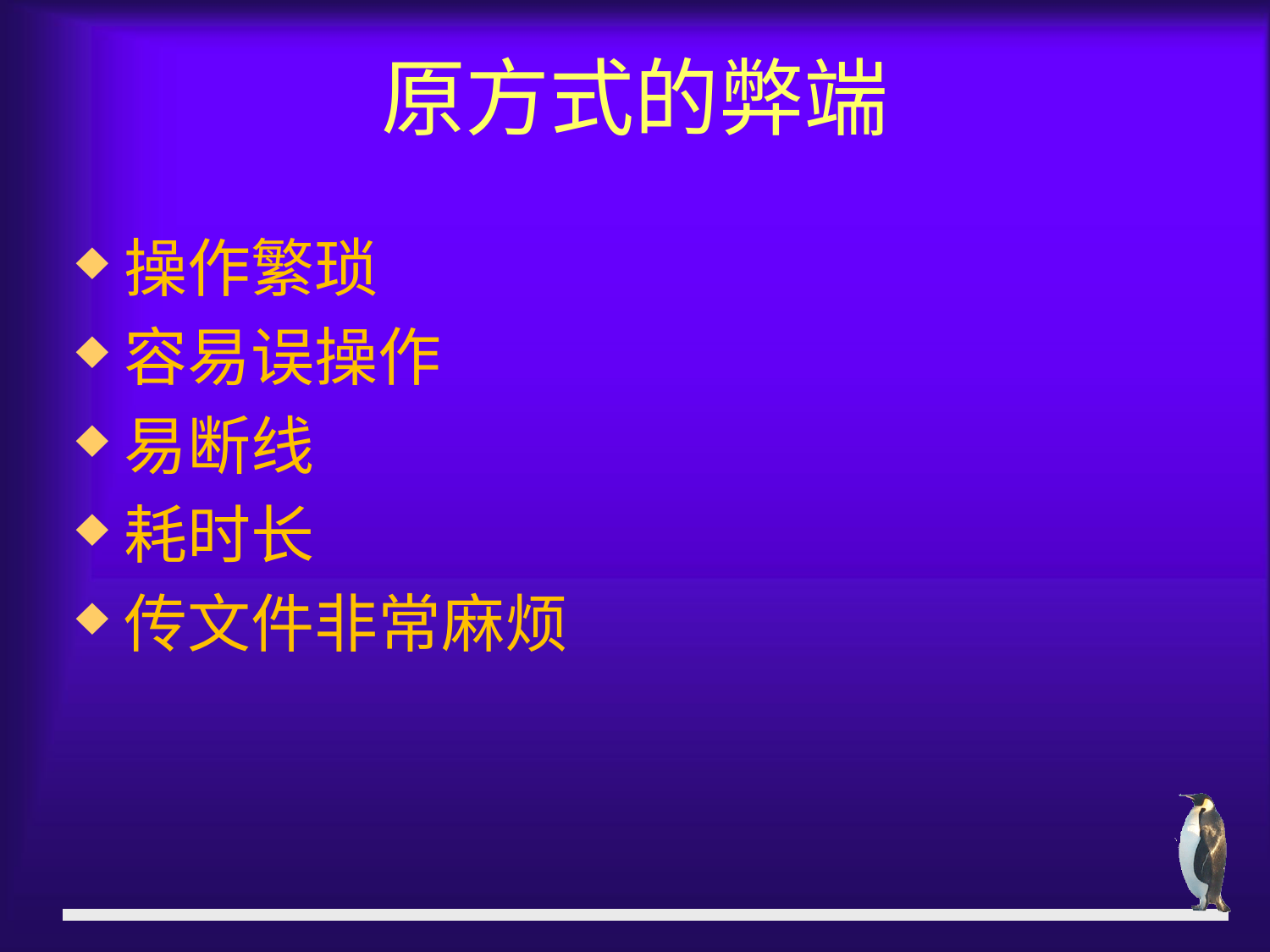

# 原方式的弊端
操作繁琐
容易误操作
易断线
耗时长
传文件非常麻烦